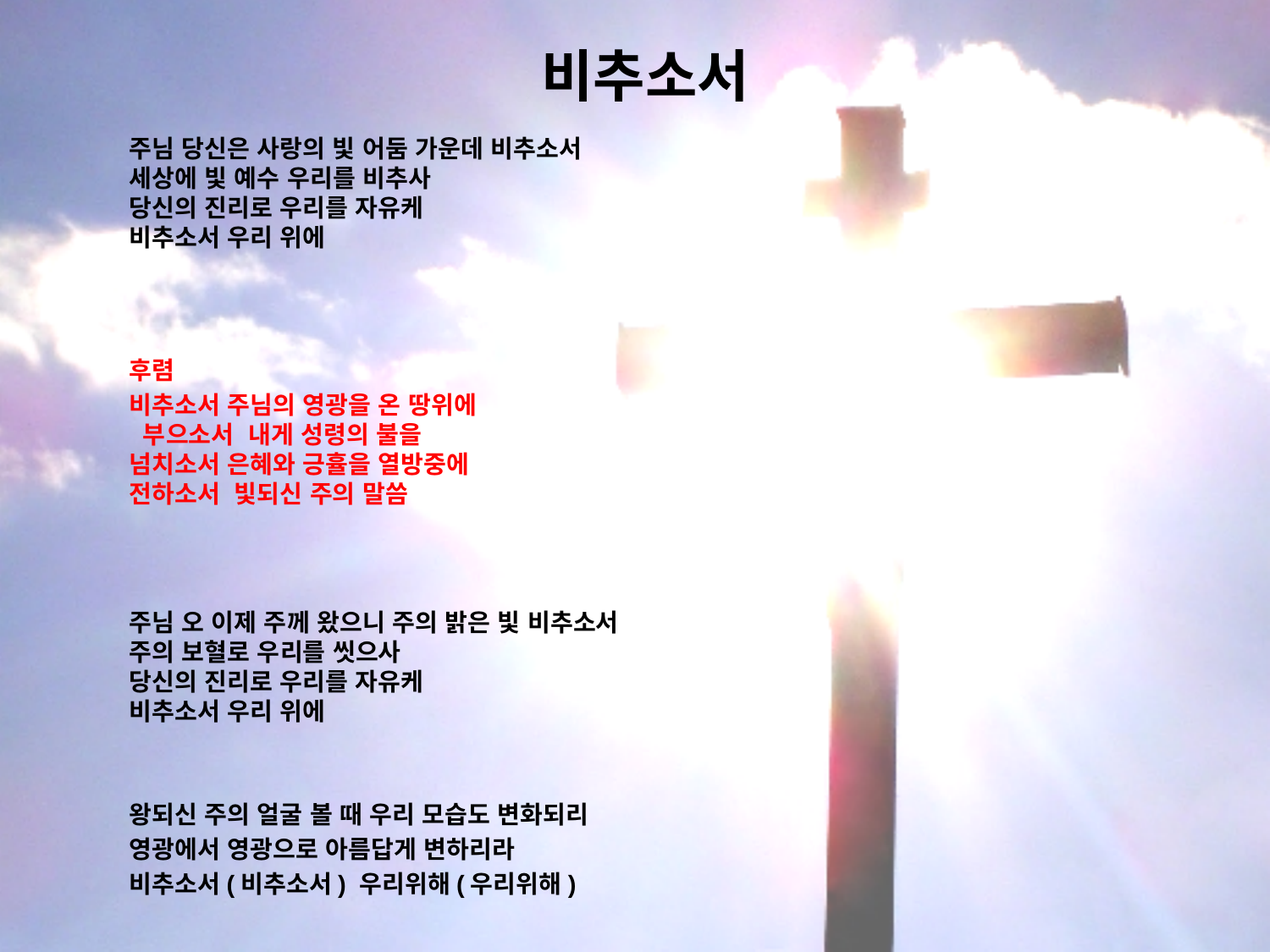

# 비추소서
주님 당신은 사랑의 빛 어둠 가운데 비추소서
세상에 빛 예수 우리를 비추사                      당신의 진리로 우리를 자유케                        비추소서 우리 위에

후렴
비추소서 주님의 영광을 온 땅위에                          부으소서  내게 성령의 불을
넘치소서 은혜와 긍휼을 열방중에                        전하소서  빛되신 주의 말씀

주님 오 이제 주께 왔으니 주의 밝은 빛 비추소서 주의 보혈로 우리를 씻으사                              당신의 진리로 우리를 자유케                    비추소서 우리 위에

왕되신 주의 얼굴 볼 때 우리 모습도 변화되리
영광에서 영광으로 아름답게 변하리라
비추소서(비추소서) 우리위해(우리위해)